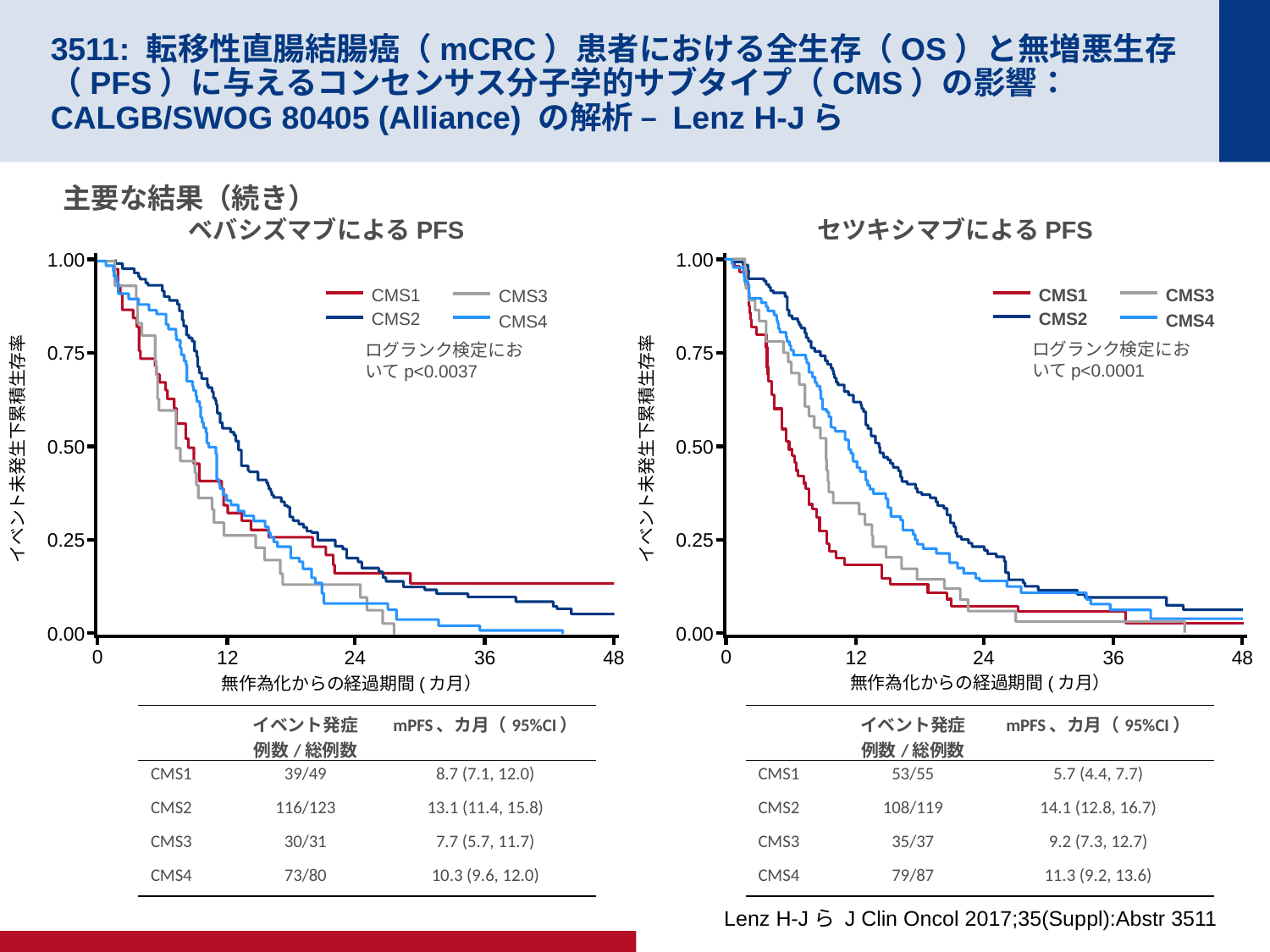

# 3511: 転移性直腸結腸癌（mCRC）患者における全生存（OS）と無増悪生存（PFS）に与えるコンセンサス分子学的サブタイプ（CMS）の影響：CALGB/SWOG 80405 (Alliance) の解析 – Lenz H-Jら
主要な結果（続き）
ベバシズマブによるPFS
セツキシマブによるPFS
1.00
イベント未発生下累積生存率
0.75
0.50
0.25
0.00
0
12
24
36
48
無作為化からの経過期間(カ月）

1.00

CMS1
CMS3
CMS2
CMS4
ログランク検定においてp<0.0001
CMS1
CMS3
CMS2
CMS4
ログランク検定においてp<0.0037
イベント未発生下累積生存率
0.75
0.50
0.25
0.00
0
12
24
36
48
無作為化からの経過期間(カ月）
|  | イベント発症例数/総例数 | mPFS、カ月（95%CI） |
| --- | --- | --- |
| CMS1 | 39/49 | 8.7 (7.1, 12.0) |
| CMS2 | 116/123 | 13.1 (11.4, 15.8) |
| CMS3 | 30/31 | 7.7 (5.7, 11.7) |
| CMS4 | 73/80 | 10.3 (9.6, 12.0) |
|  | イベント発症例数/総例数 | mPFS、カ月（95%CI） |
| --- | --- | --- |
| CMS1 | 53/55 | 5.7 (4.4, 7.7) |
| CMS2 | 108/119 | 14.1 (12.8, 16.7) |
| CMS3 | 35/37 | 9.2 (7.3, 12.7) |
| CMS4 | 79/87 | 11.3 (9.2, 13.6) |
Lenz H-Jら J Clin Oncol 2017;35(Suppl):Abstr 3511